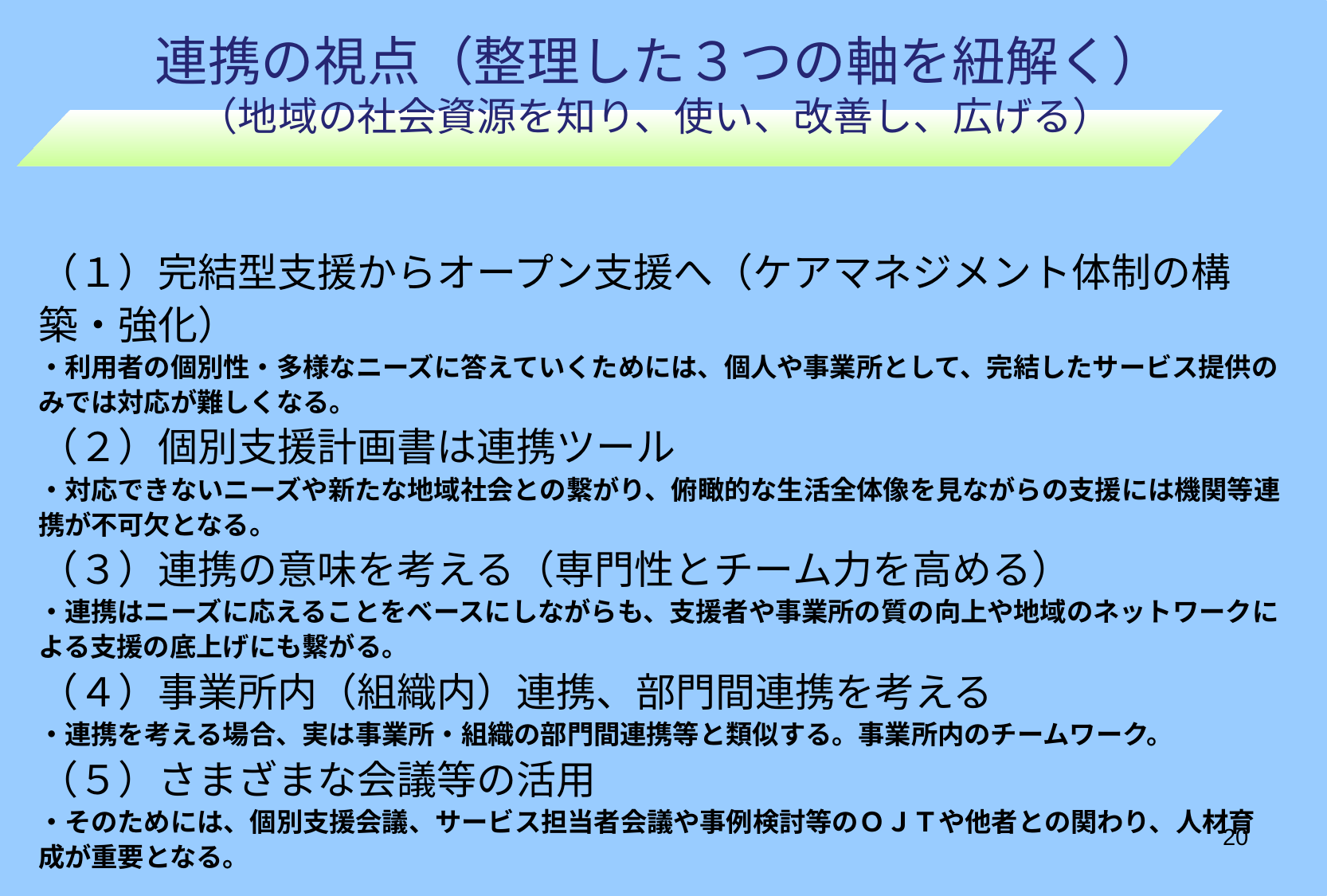

# 連携の視点（整理した３つの軸を紐解く） （地域の社会資源を知り、使い、改善し、広げる）

（１）完結型支援からオープン支援へ（ケアマネジメント体制の構築・強化）
・利用者の個別性・多様なニーズに答えていくためには、個人や事業所として、完結したサービス提供のみでは対応が難しくなる。
（２）個別支援計画書は連携ツール
・対応できないニーズや新たな地域社会との繋がり、俯瞰的な生活全体像を見ながらの支援には機関等連携が不可欠となる。
（３）連携の意味を考える（専門性とチーム力を高める）
・連携はニーズに応えることをベースにしながらも、支援者や事業所の質の向上や地域のネットワークによる支援の底上げにも繫がる。
（４）事業所内（組織内）連携、部門間連携を考える
・連携を考える場合、実は事業所・組織の部門間連携等と類似する。事業所内のチームワーク。
（５）さまざまな会議等の活用
・そのためには、個別支援会議、サービス担当者会議や事例検討等のＯＪＴや他者との関わり、人材育成が重要となる。
20